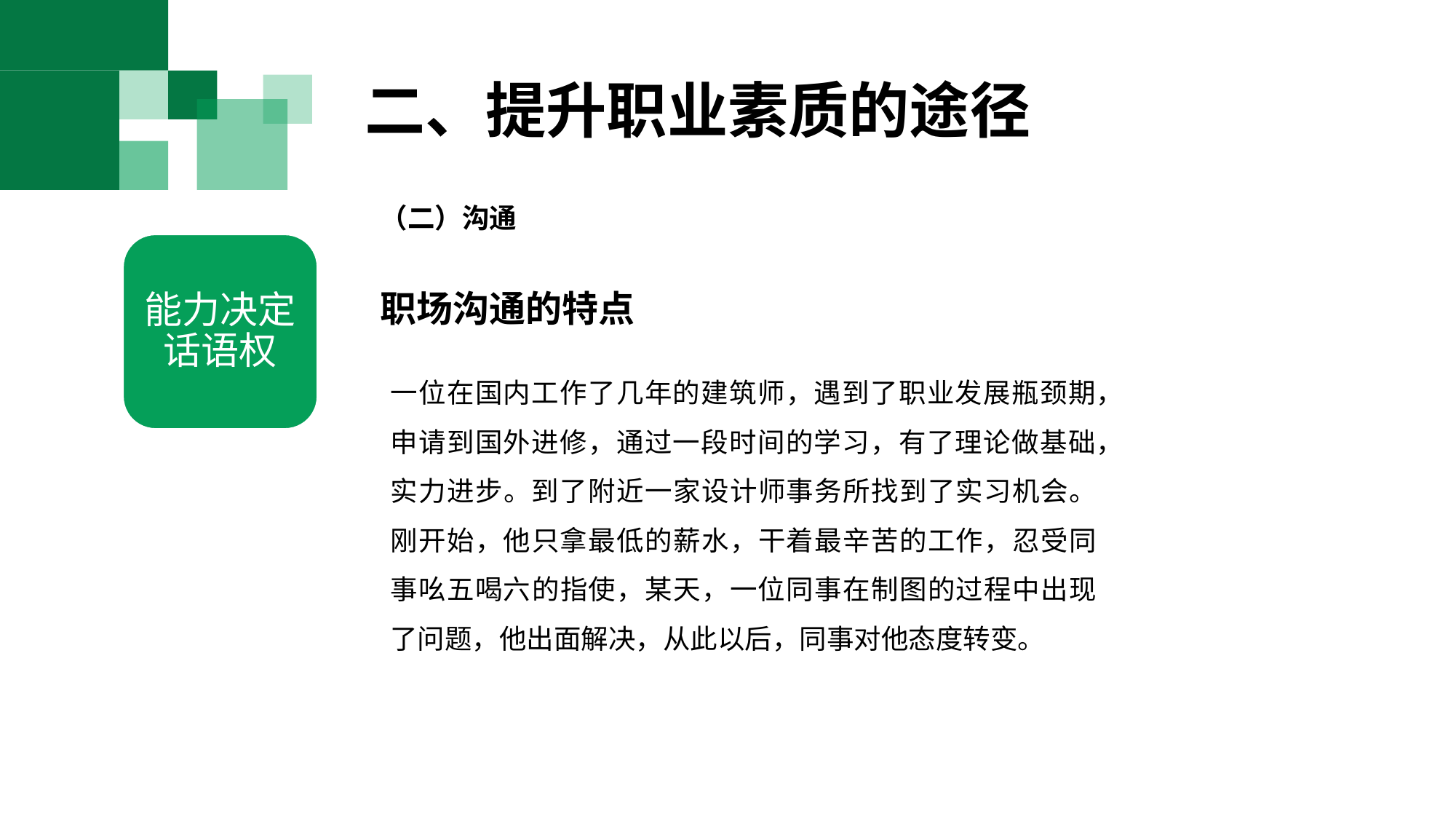

二、提升职业素质的途径

（二）沟通

能力决定话语权
职场沟通的特点
一位在国内工作了几年的建筑师，遇到了职业发展瓶颈期，申请到国外进修，通过一段时间的学习，有了理论做基础，实力进步。到了附近一家设计师事务所找到了实习机会。刚开始，他只拿最低的薪水，干着最辛苦的工作，忍受同事吆五喝六的指使，某天，一位同事在制图的过程中出现了问题，他出面解决，从此以后，同事对他态度转变。